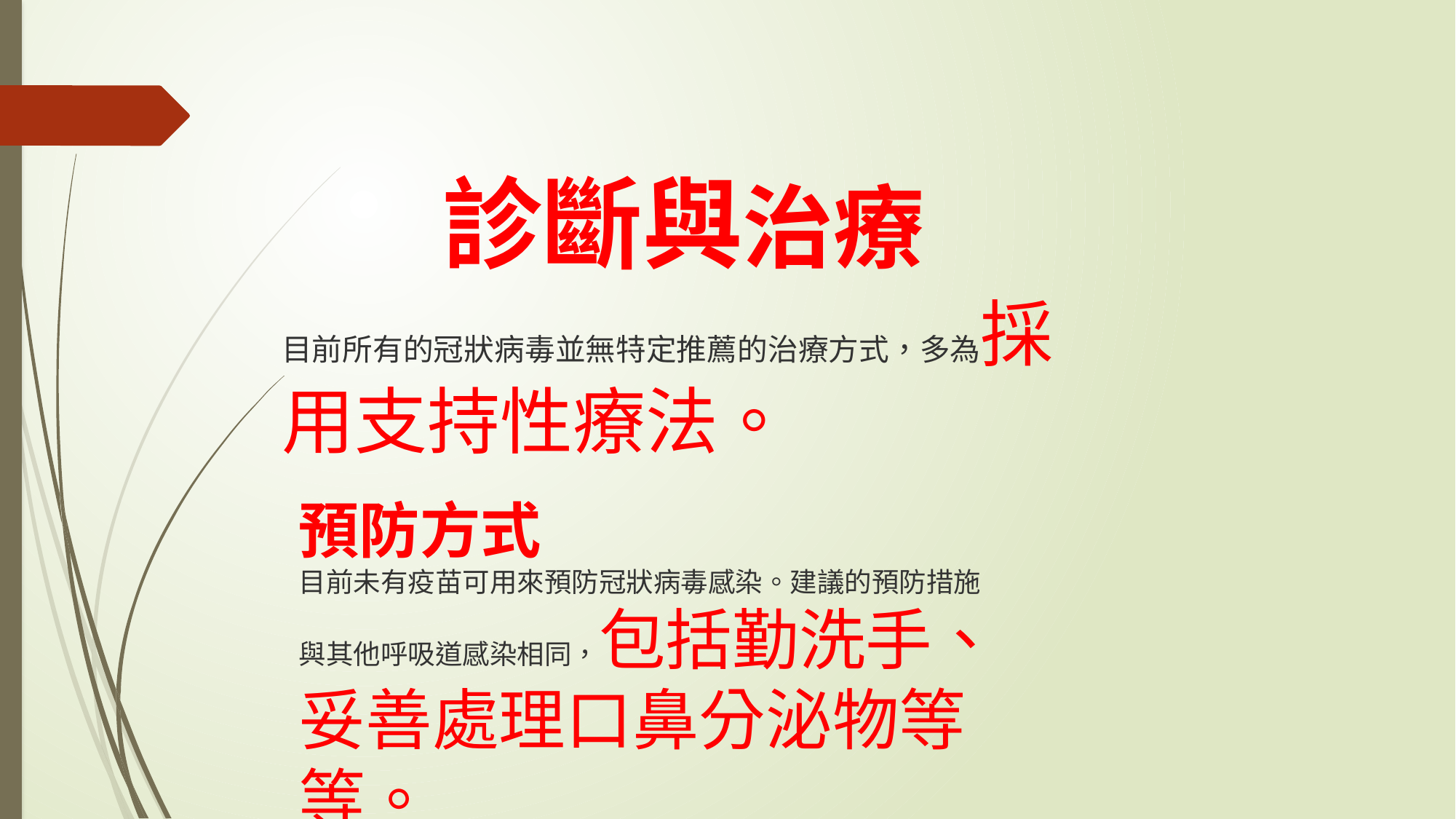

診斷與治療
目前所有的冠狀病毒並無特定推薦的治療方式，多為採用支持性療法。
預防方式
目前未有疫苗可用來預防冠狀病毒感染。建議的預防措施與其他呼吸道感染相同，包括勤洗手、妥善處理口鼻分泌物等等。